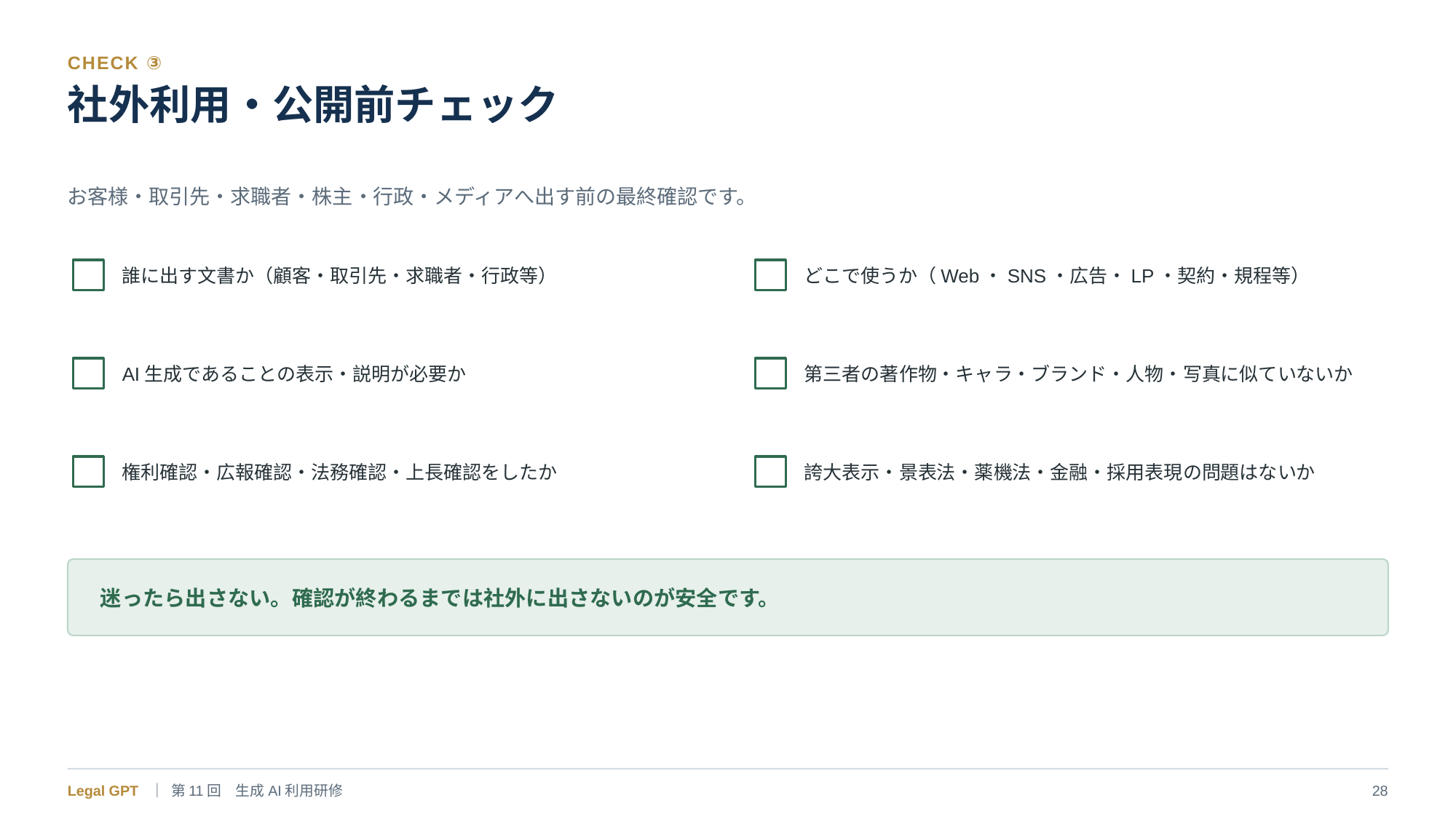

CHECK ③
社外利用・公開前チェック
お客様・取引先・求職者・株主・行政・メディアへ出す前の最終確認です。
誰に出す文書か（顧客・取引先・求職者・行政等）
どこで使うか（Web・SNS・広告・LP・契約・規程等）

AI生成であることの表示・説明が必要か
第三者の著作物・キャラ・ブランド・人物・写真に似ていないか

権利確認・広報確認・法務確認・上長確認をしたか
誇大表示・景表法・薬機法・金融・採用表現の問題はないか

迷ったら出さない。確認が終わるまでは社外に出さないのが安全です。

Legal GPT  ｜  第11回　生成AI利用研修
28